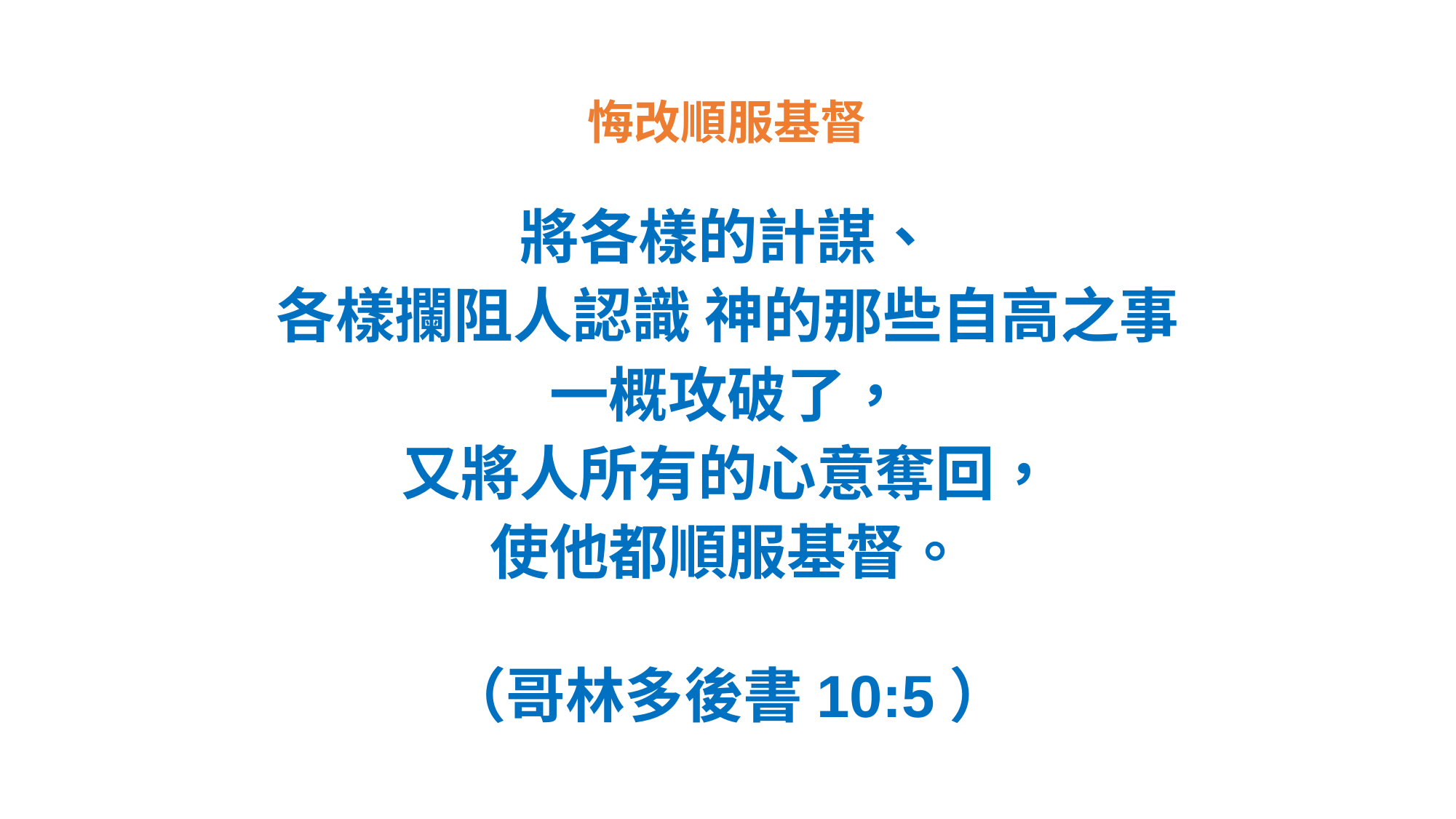

# 悔改順服基督
將各樣的計謀、
各樣攔阻人認識 神的那些自高之事
一概攻破了，
又將人所有的心意奪回，
使他都順服基督。
（哥林多後書10:5）